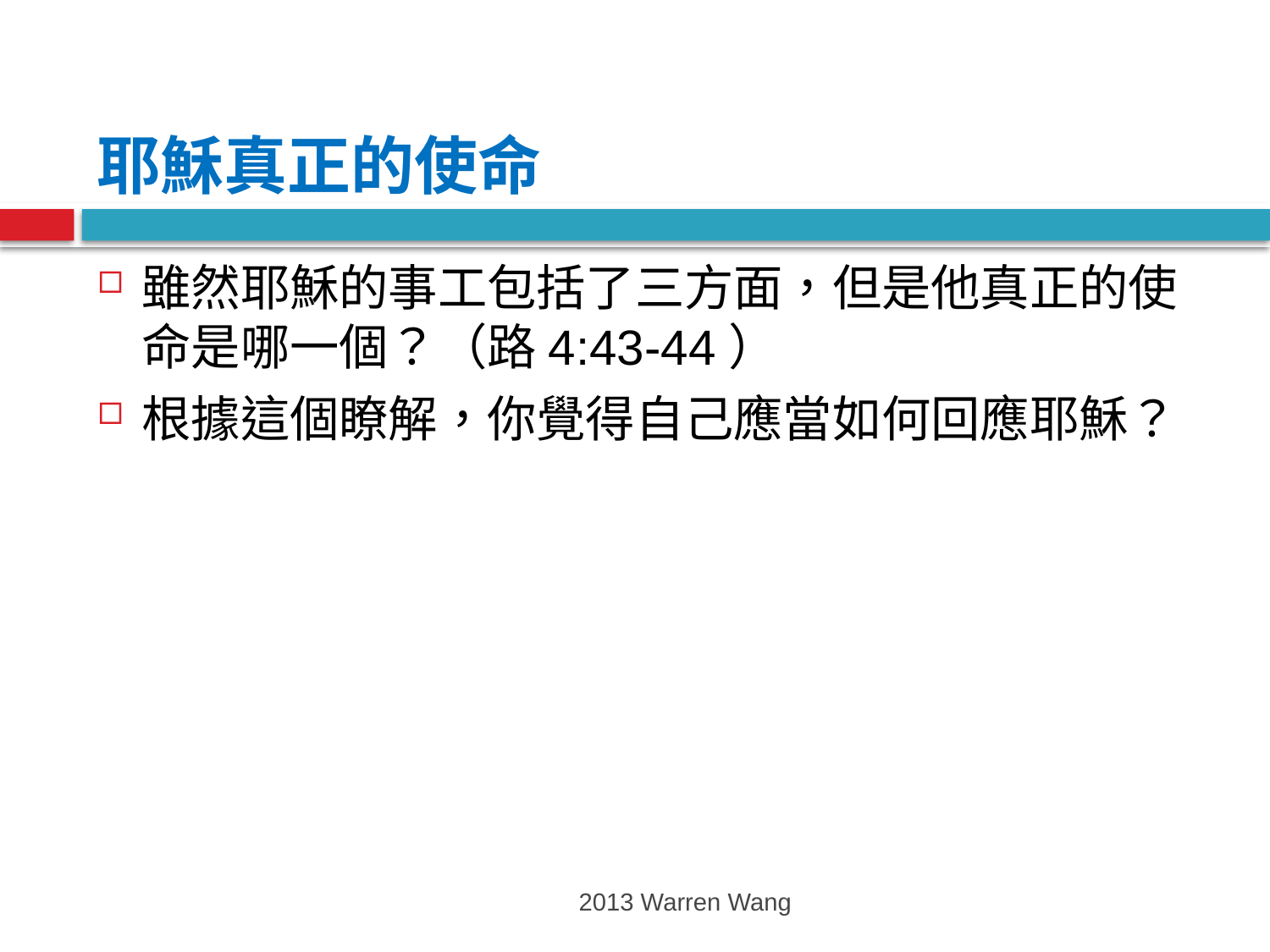

# 耶穌真正的使命
雖然耶穌的事工包括了三方面，但是他真正的使命是哪一個？（路4:43-44）
根據這個瞭解，你覺得自己應當如何回應耶穌？
2013 Warren Wang